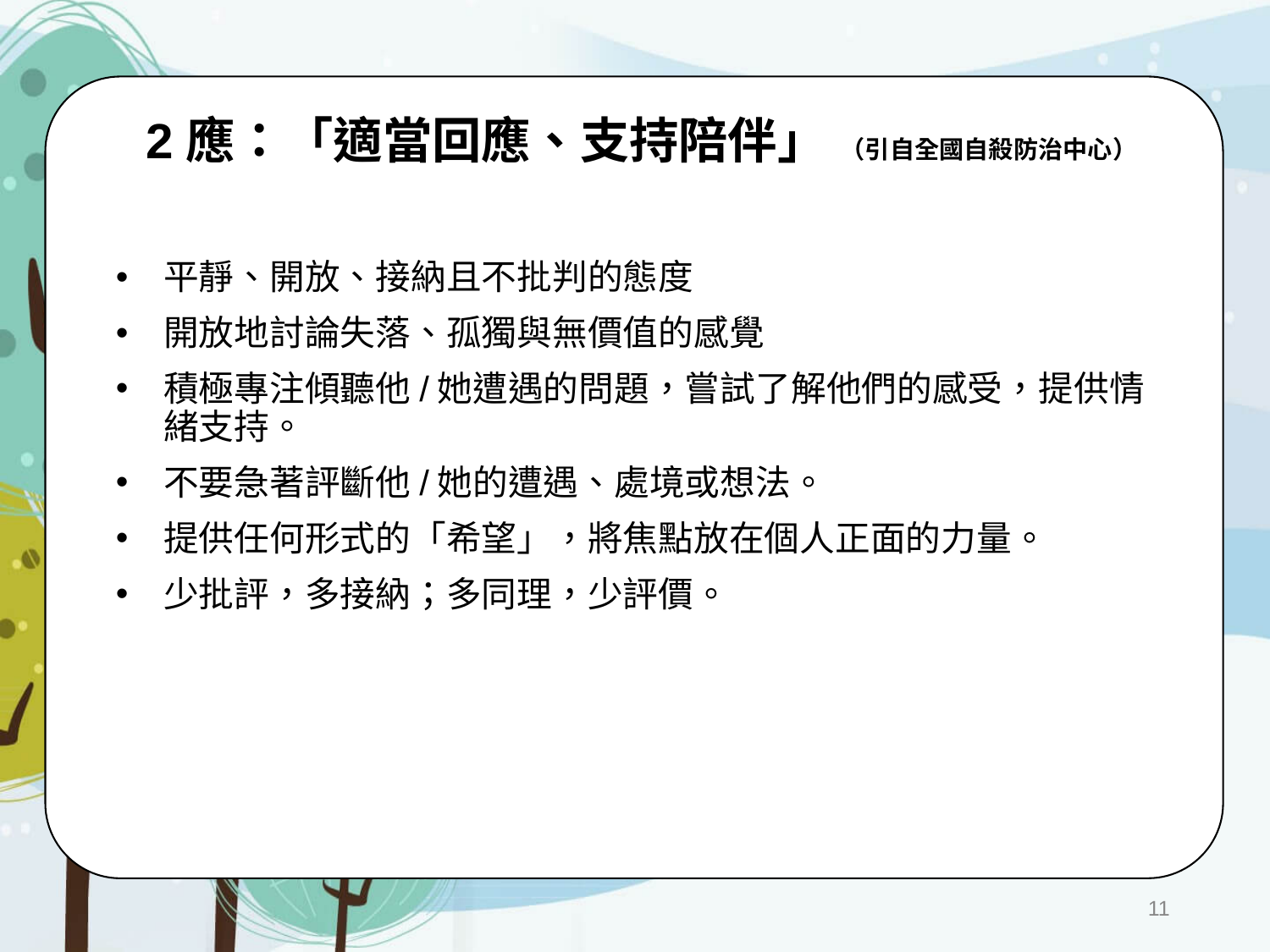

# 2應：「適當回應、支持陪伴」 （引自全國自殺防治中心）
平靜、開放、接納且不批判的態度
開放地討論失落、孤獨與無價值的感覺
積極專注傾聽他/她遭遇的問題，嘗試了解他們的感受，提供情緒支持。
不要急著評斷他/她的遭遇、處境或想法。
提供任何形式的「希望」，將焦點放在個人正面的力量。
少批評，多接納；多同理，少評價。

11